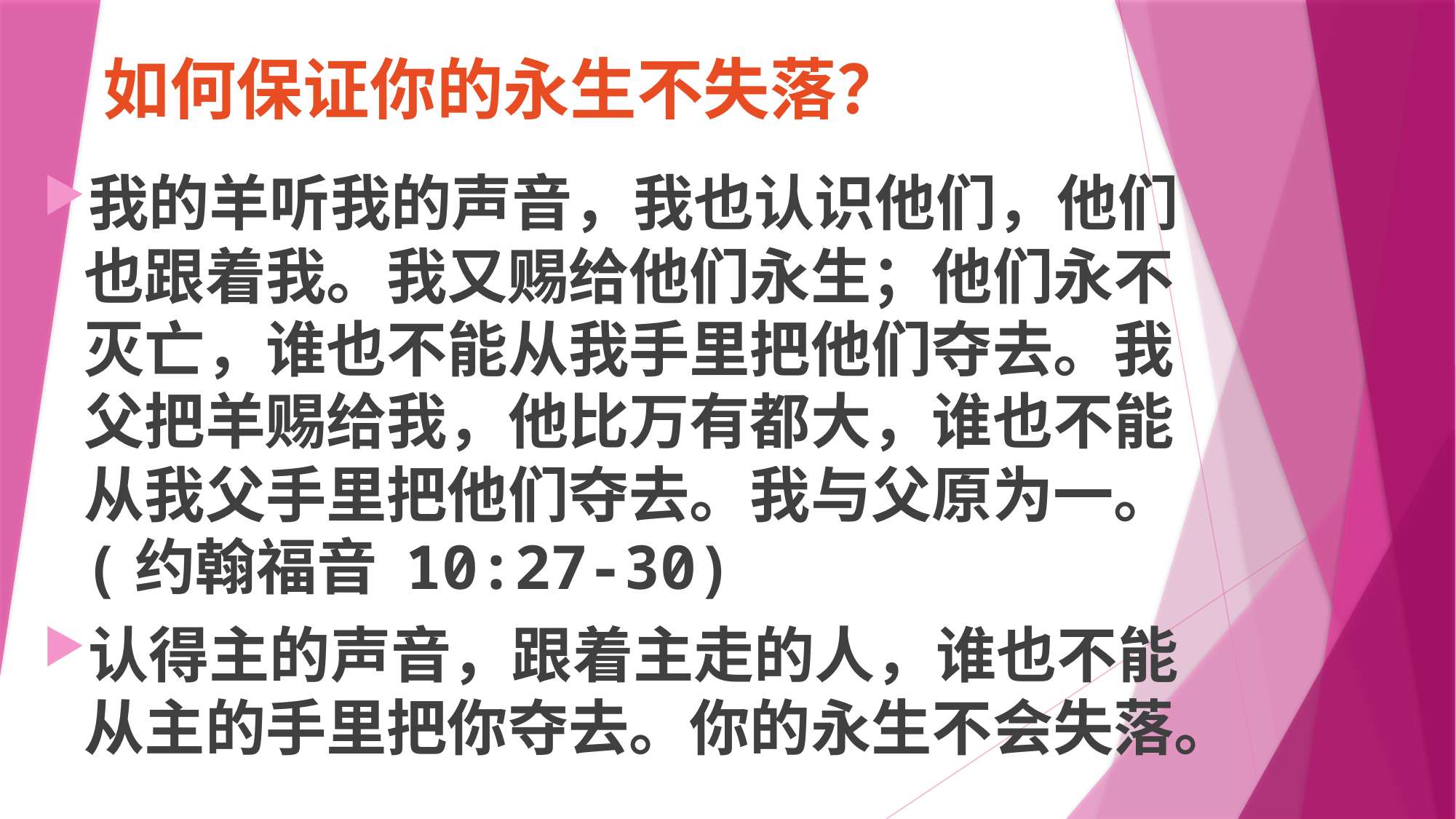

如何保证你的永生不失落？
我的羊听我的声音，我也认识他们，他们也跟着我。我又赐给他们永生；他们永不灭亡，谁也不能从我手里把他们夺去。我父把羊赐给我，他比万有都大，谁也不能从我父手里把他们夺去。我与父原为一。(约翰福音 10:27-30)
认得主的声音，跟着主走的人，谁也不能从主的手里把你夺去。你的永生不会失落。